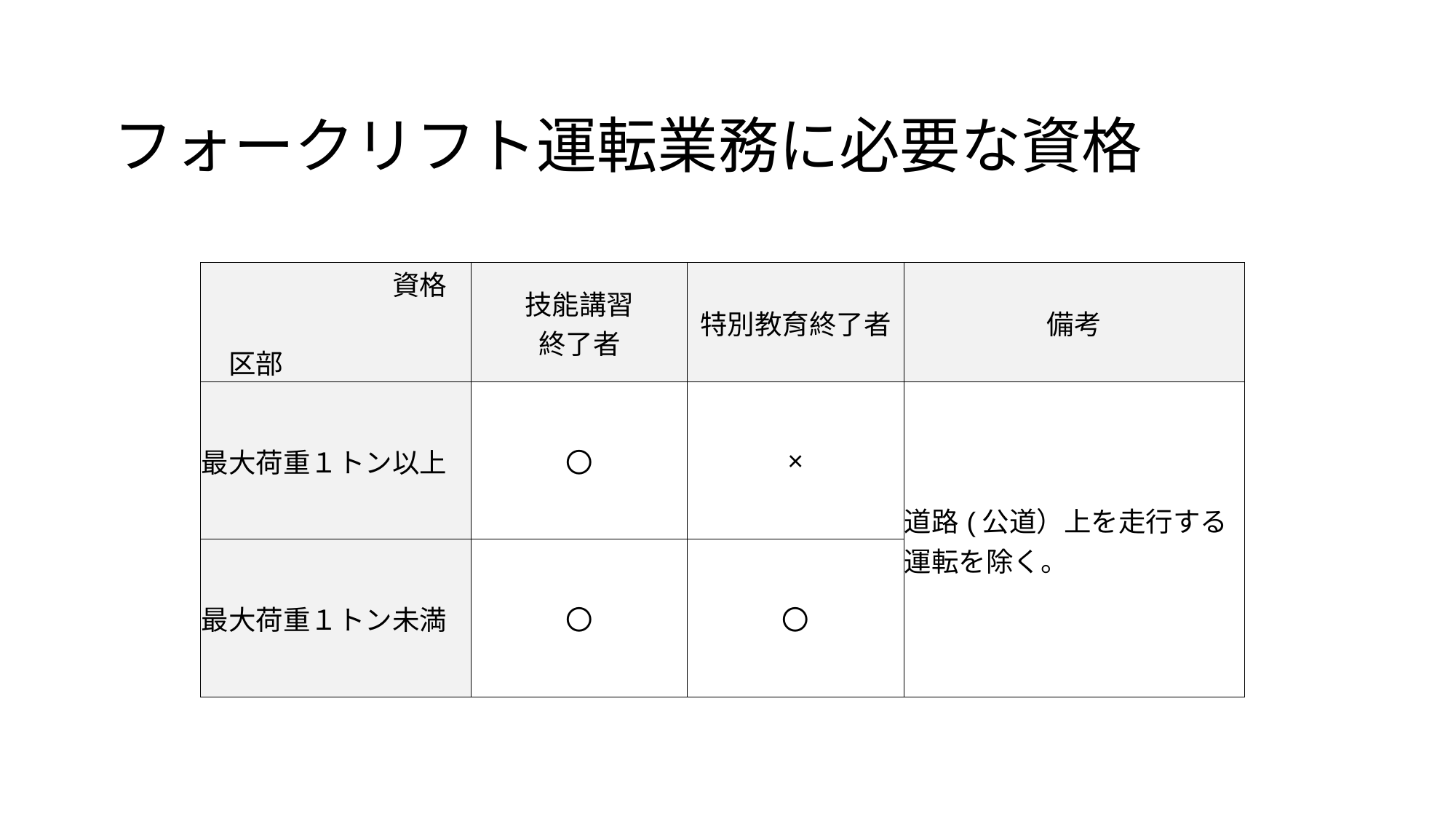

# フォークリフト運転業務に必要な資格
| 資格　 　区部 | 技能講習 終了者 | 特別教育終了者 | 備考 |
| --- | --- | --- | --- |
| 最大荷重１トン以上 | 〇 | × | 道路(公道）上を走行する運転を除く。 |
| 最大荷重１トン未満 | 〇 | 〇 |  |